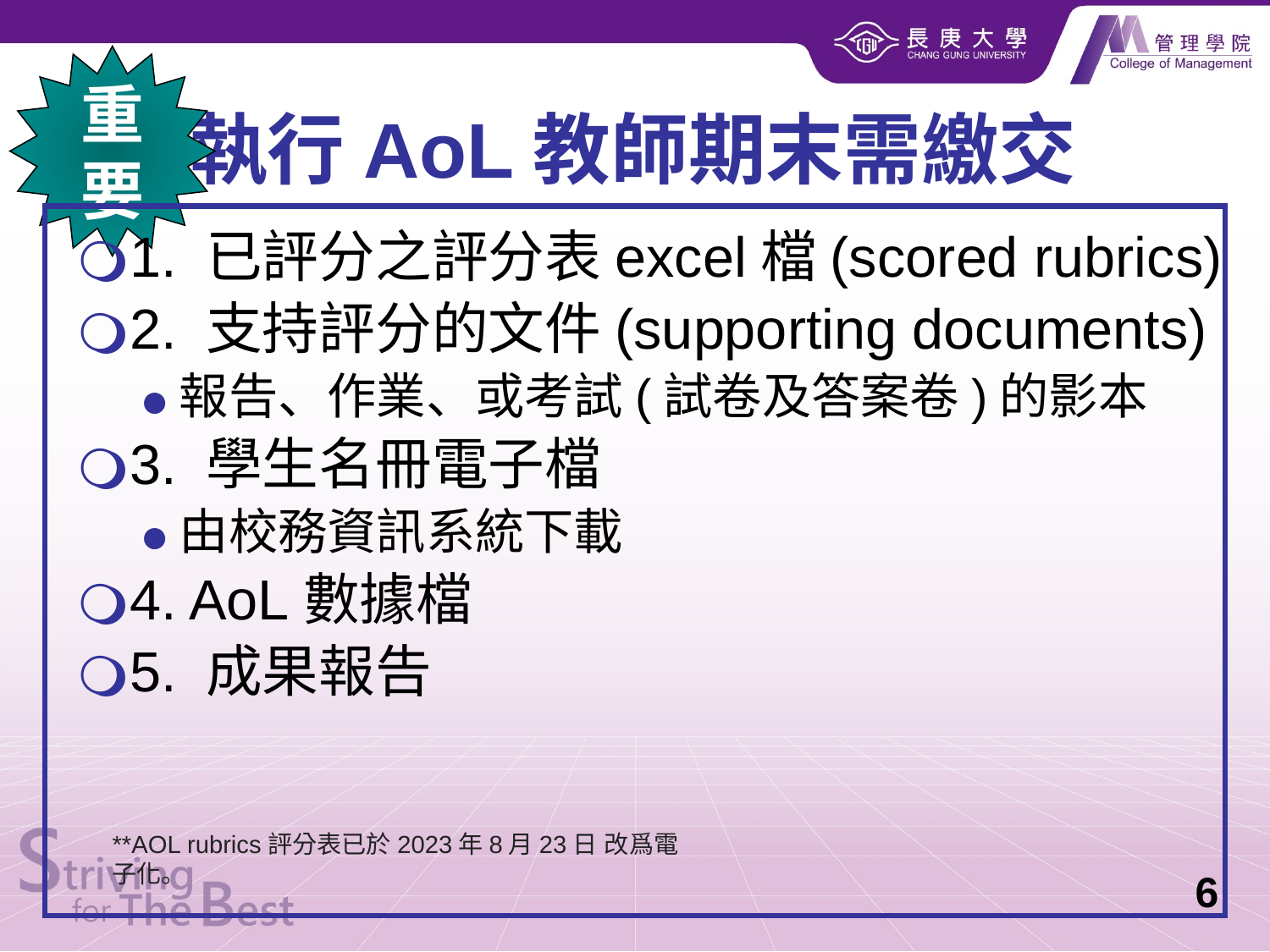

重要
執行AoL教師期末需繳交

1. 已評分之評分表excel檔(scored rubrics)
2. 支持評分的文件(supporting documents)
報告、作業、或考試(試卷及答案卷)的影本
3. 學生名冊電子檔
由校務資訊系統下載
4. AoL數據檔
5. 成果報告
**AOL rubrics評分表已於2023年8月23日 改爲電子化。
6